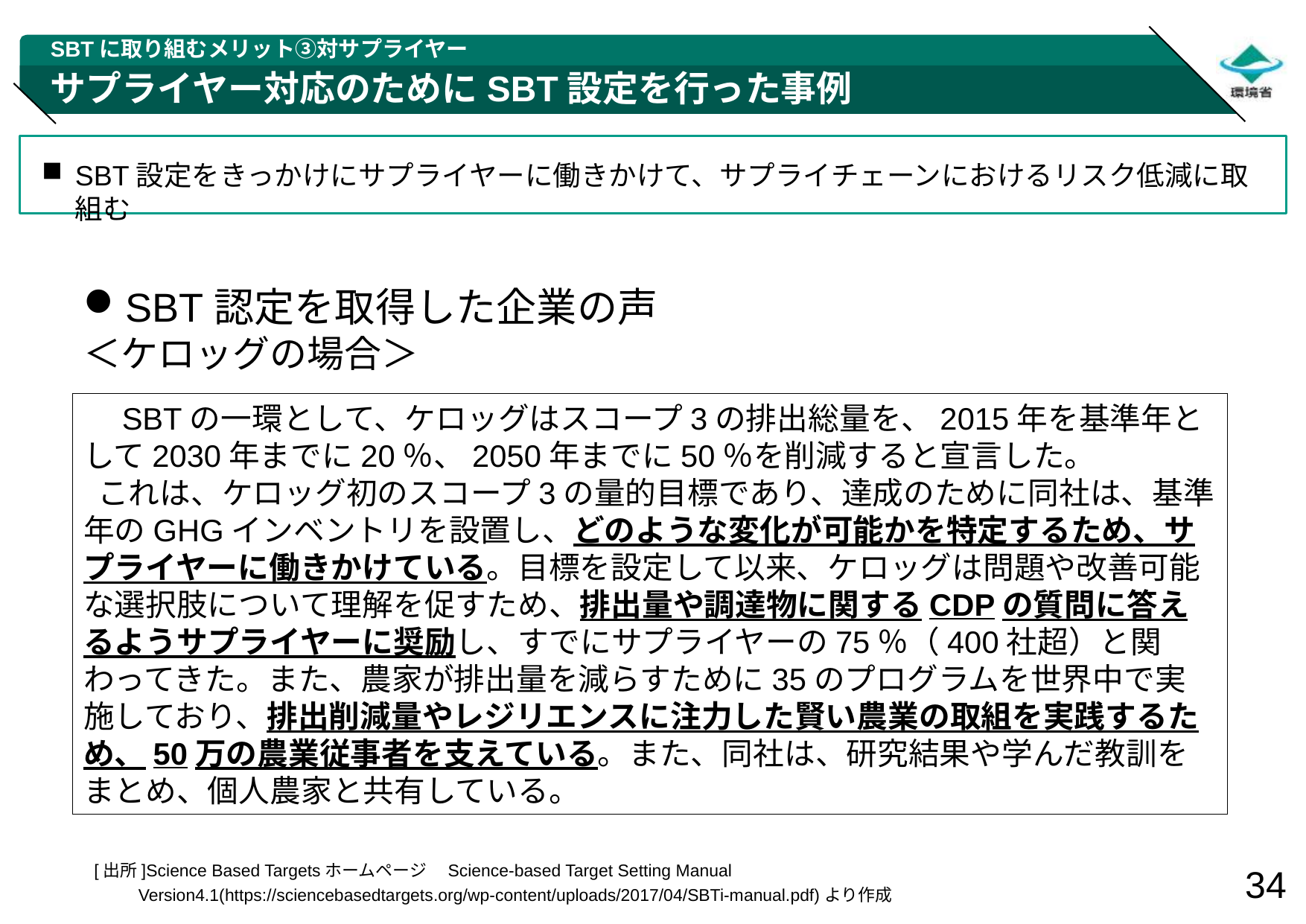

SBTに取り組むメリット③対サプライヤー
# サプライヤー対応のためにSBT設定を行った事例
SBT設定をきっかけにサプライヤーに働きかけて、サプライチェーンにおけるリスク低減に取組む
SBT認定を取得した企業の声
＜ケロッグの場合＞
　SBTの一環として、ケロッグはスコープ3の排出総量を、2015年を基準年として2030年までに20％、2050年までに50％を削減すると宣言した。
 これは、ケロッグ初のスコープ3の量的目標であり、達成のために同社は、基準年のGHGインベントリを設置し、どのような変化が可能かを特定するため、サプライヤーに働きかけている。目標を設定して以来、ケロッグは問題や改善可能な選択肢について理解を促すため、排出量や調達物に関するCDPの質問に答えるようサプライヤーに奨励し、すでにサプライヤーの75％（400社超）と関わってきた。また、農家が排出量を減らすために35のプログラムを世界中で実施しており、排出削減量やレジリエンスに注力した賢い農業の取組を実践するため、50万の農業従事者を支えている。また、同社は、研究結果や学んだ教訓をまとめ、個人農家と共有している。
[出所]Science Based Targetsホームページ　Science-based Target Setting Manual Version4.1(https://sciencebasedtargets.org/wp-content/uploads/2017/04/SBTi-manual.pdf)より作成